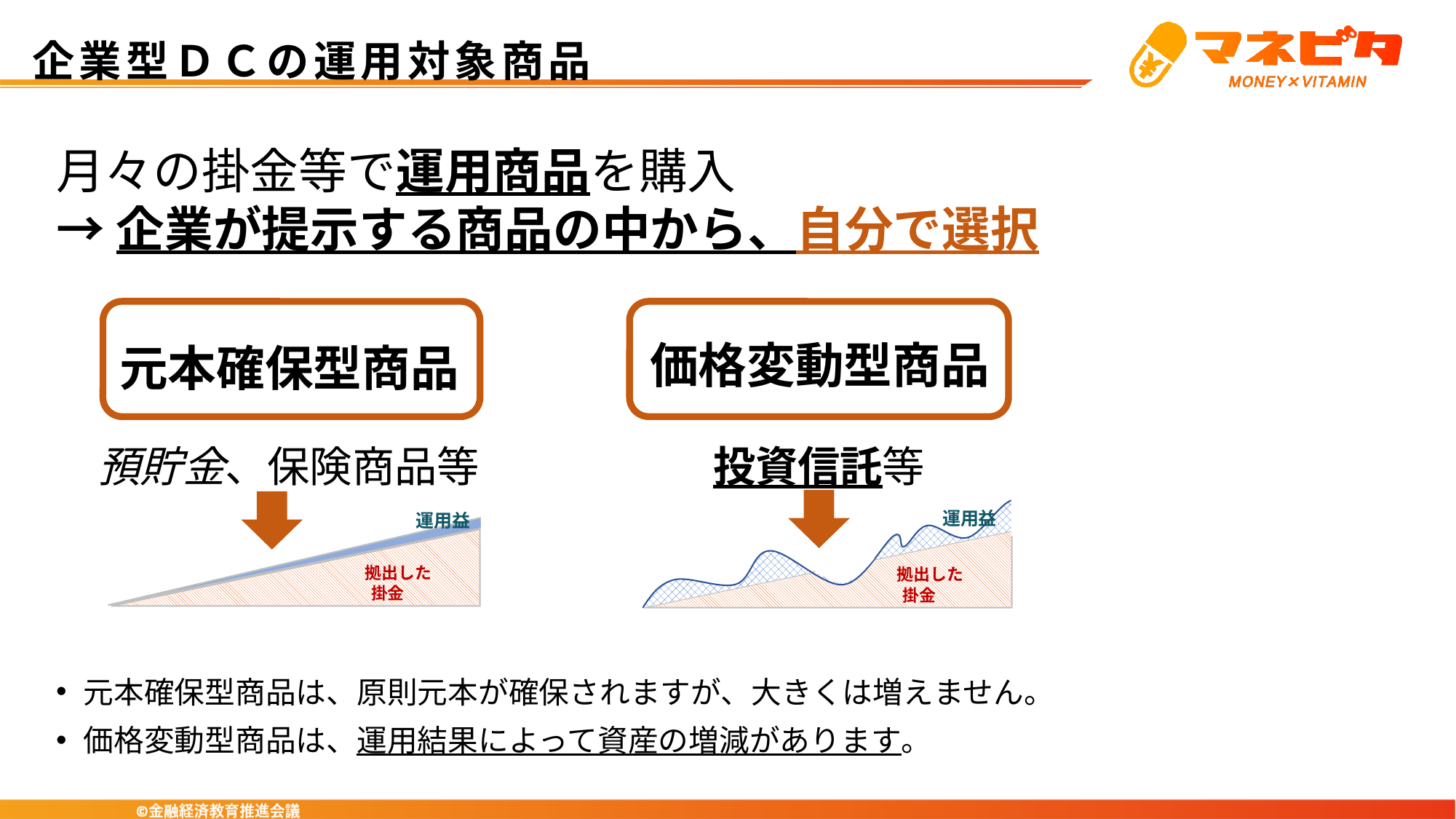

企業型ＤＣの運用対象商品
月々の掛金等で運用商品を購入
→企業が提示する商品の中から、自分で選択

元本確保型商品

価格変動型商品
　拠出した掛金
預貯金、保険商品等
投資信託等

運用益

　拠出した掛金

運用益

元本確保型商品は、原則元本が確保されますが、大きくは増えません。
価格変動型商品は、運用結果によって資産の増減があります。